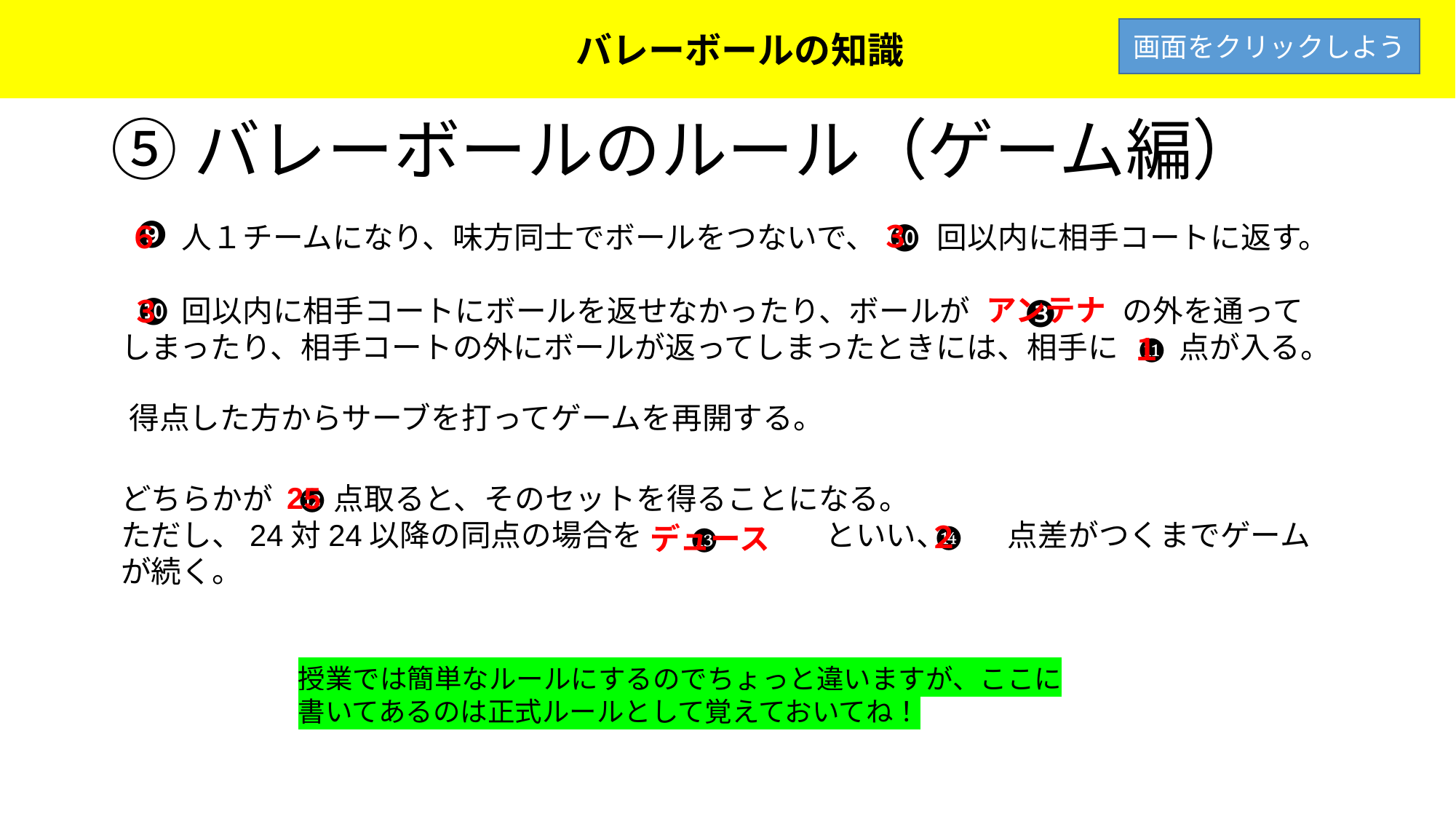

バレーボールの知識

バレーボールの知識
画面をクリックしよう
# ⑤バレーボールのルール（ゲーム編）
❾
❿
３
　　人１チームになり、味方同士でボールをつないで、　　回以内に相手コートに返す。
６
❿
❸
アンテナ
　　回以内に相手コートにボールを返せなかったり、ボールが　　　　　の外を通ってしまったり、相手コートの外にボールが返ってしまったときには、相手に　　点が入る。
３
⓫
１
得点した方からサーブを打ってゲームを再開する。
⓬
25
どちらかが　　点取ると、そのセットを得ることになる。
ただし、24対24以降の同点の場合を　　　　　　といい、　　点差がつくまでゲームが続く。
⓮
⓭
２
デュース
授業では簡単なルールにするのでちょっと違いますが、ここに書いてあるのは正式ルールとして覚えておいてね！